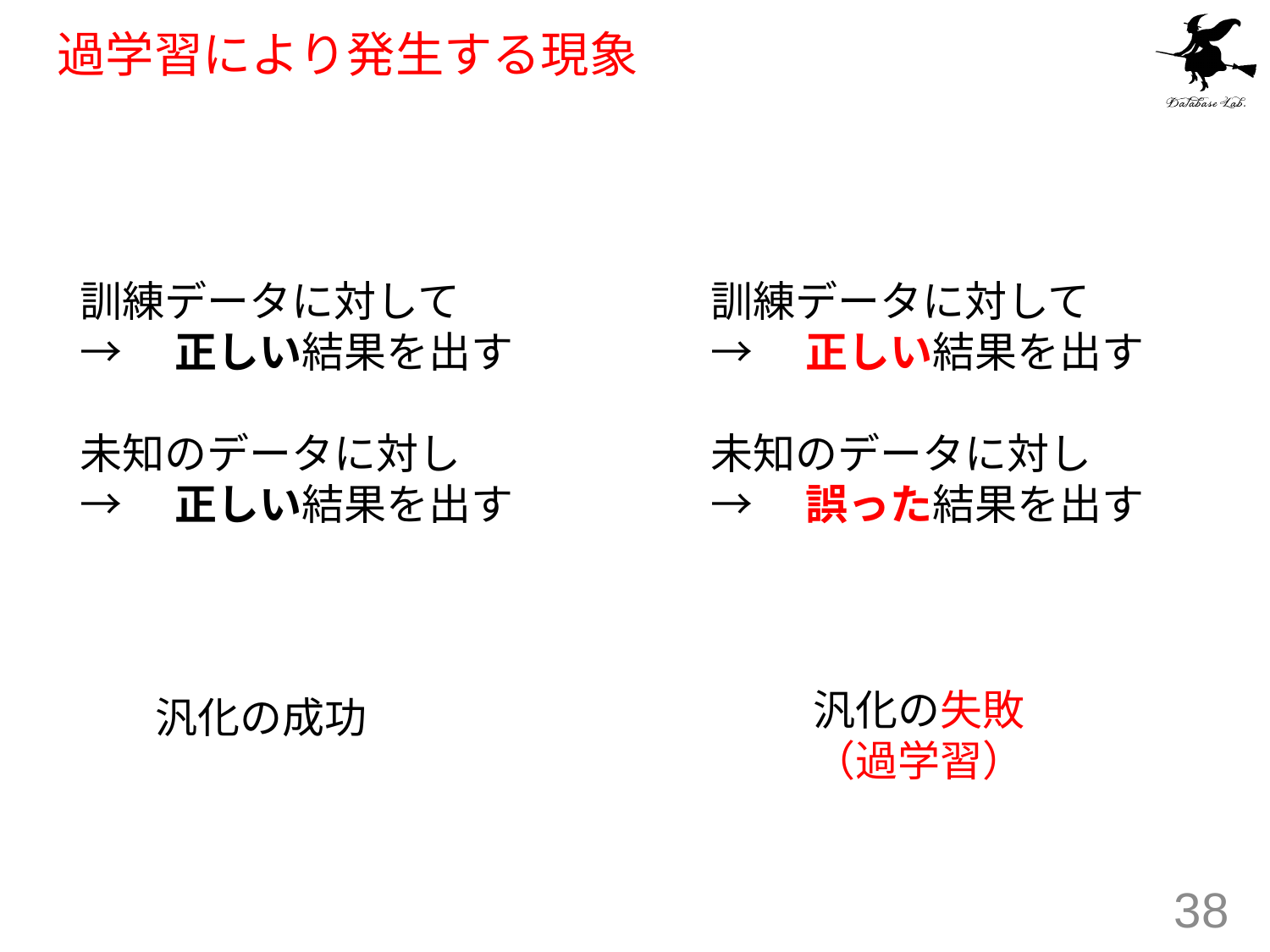

# 過学習により発生する現象
訓練データに対して
→　正しい結果を出す

未知のデータに対し
→　正しい結果を出す
訓練データに対して
→　正しい結果を出す

未知のデータに対し
→　誤った結果を出す
汎化の失敗
（過学習）
汎化の成功
38